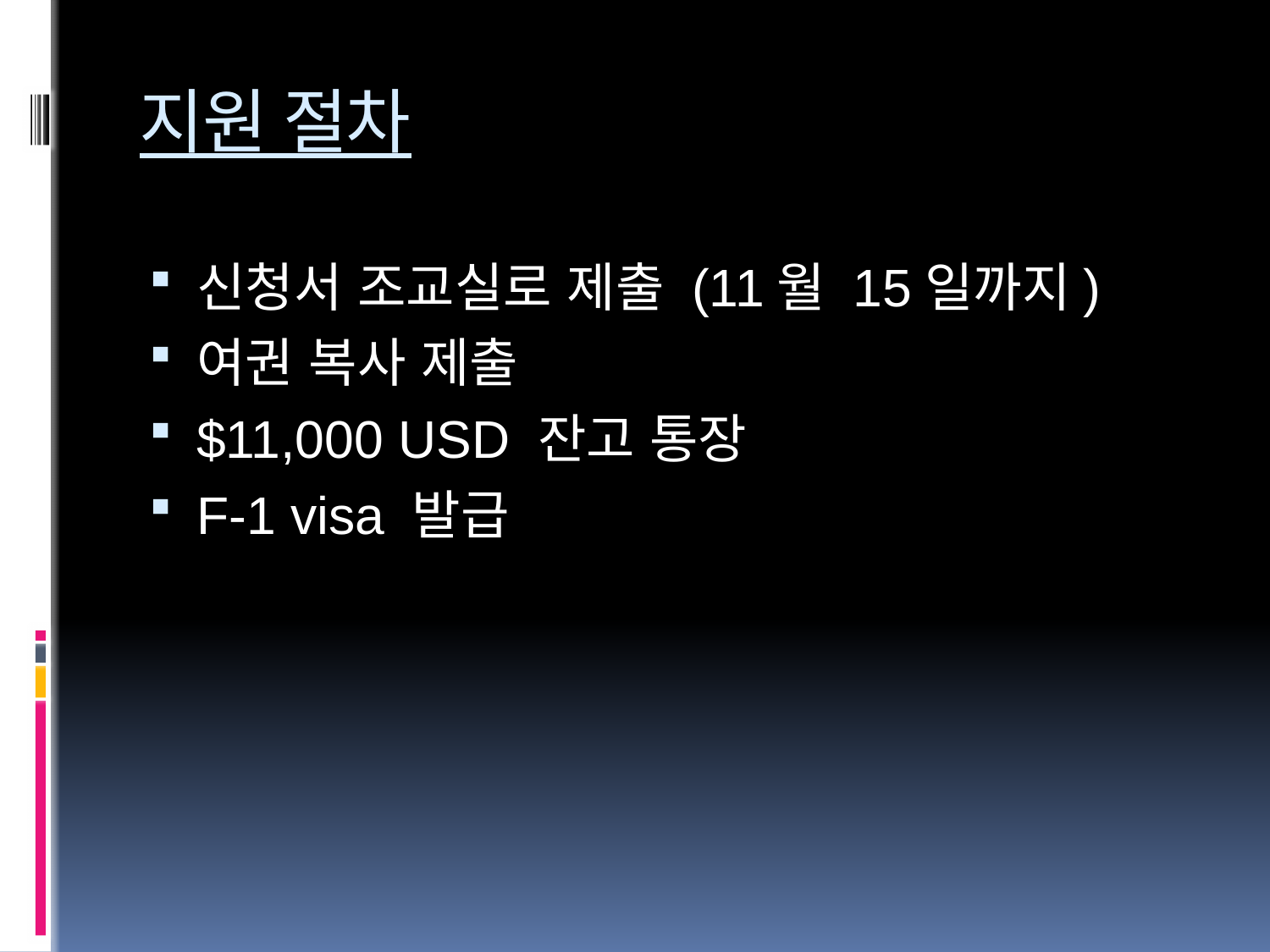

# 지원 절차
신청서 조교실로 제출 (11월 15일까지)
여권 복사 제출
$11,000 USD 잔고 통장
F-1 visa 발급